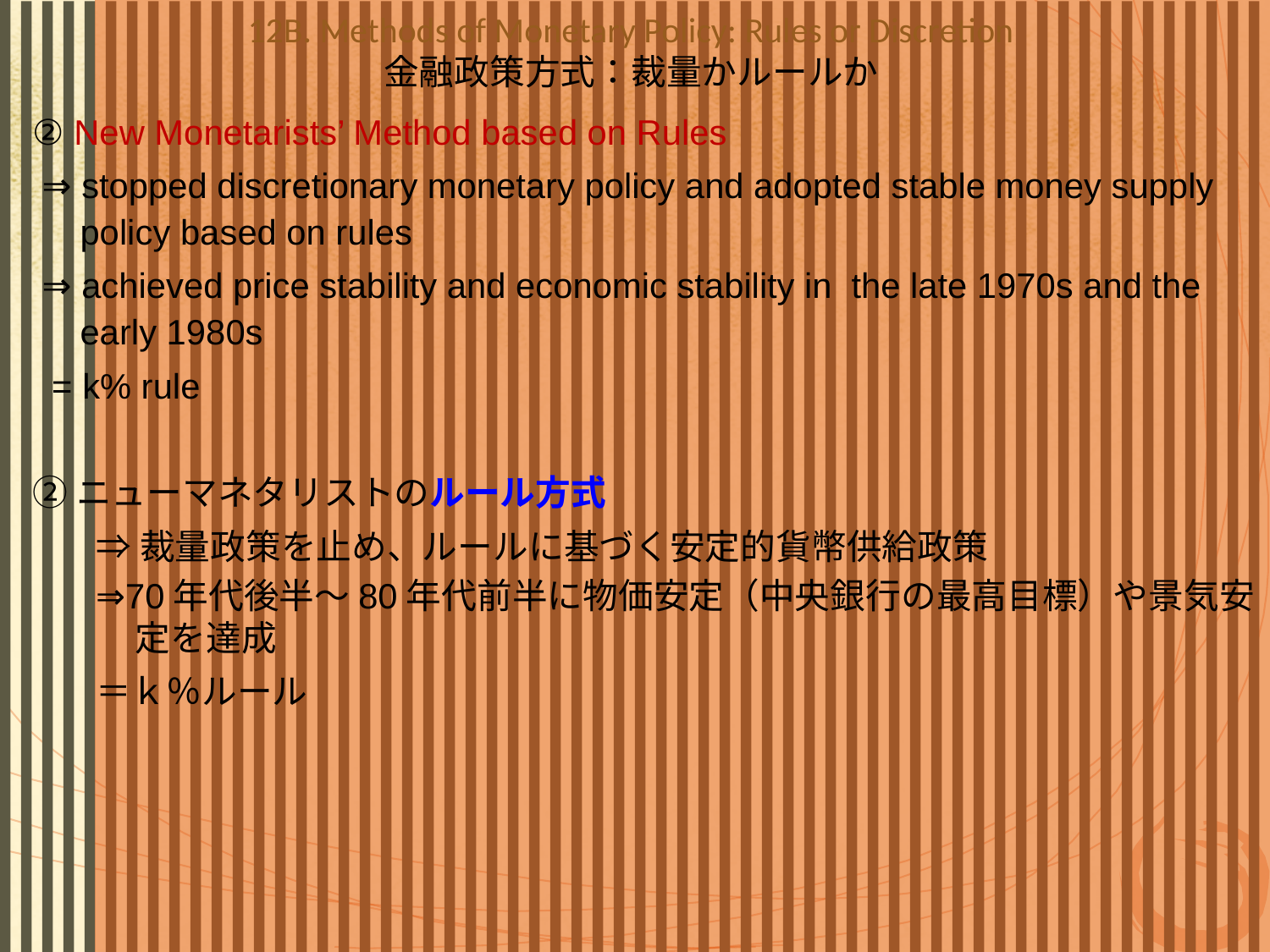

# 12B. Methods of Monetary Policy: Rules or Discretion 金融政策方式：裁量かルールか
② New Monetarists’ Method based on Rules
 ⇒ stopped discretionary monetary policy and adopted stable money supply policy based on rules
 ⇒ achieved price stability and economic stability in  the late 1970s and the early 1980s
  = k% rule

②ニューマネタリストのルール方式
⇒裁量政策を止め、ルールに基づく安定的貨幣供給政策
⇒70年代後半～80年代前半に物価安定（中央銀行の最高目標）や景気安定を達成
＝ｋ％ルール